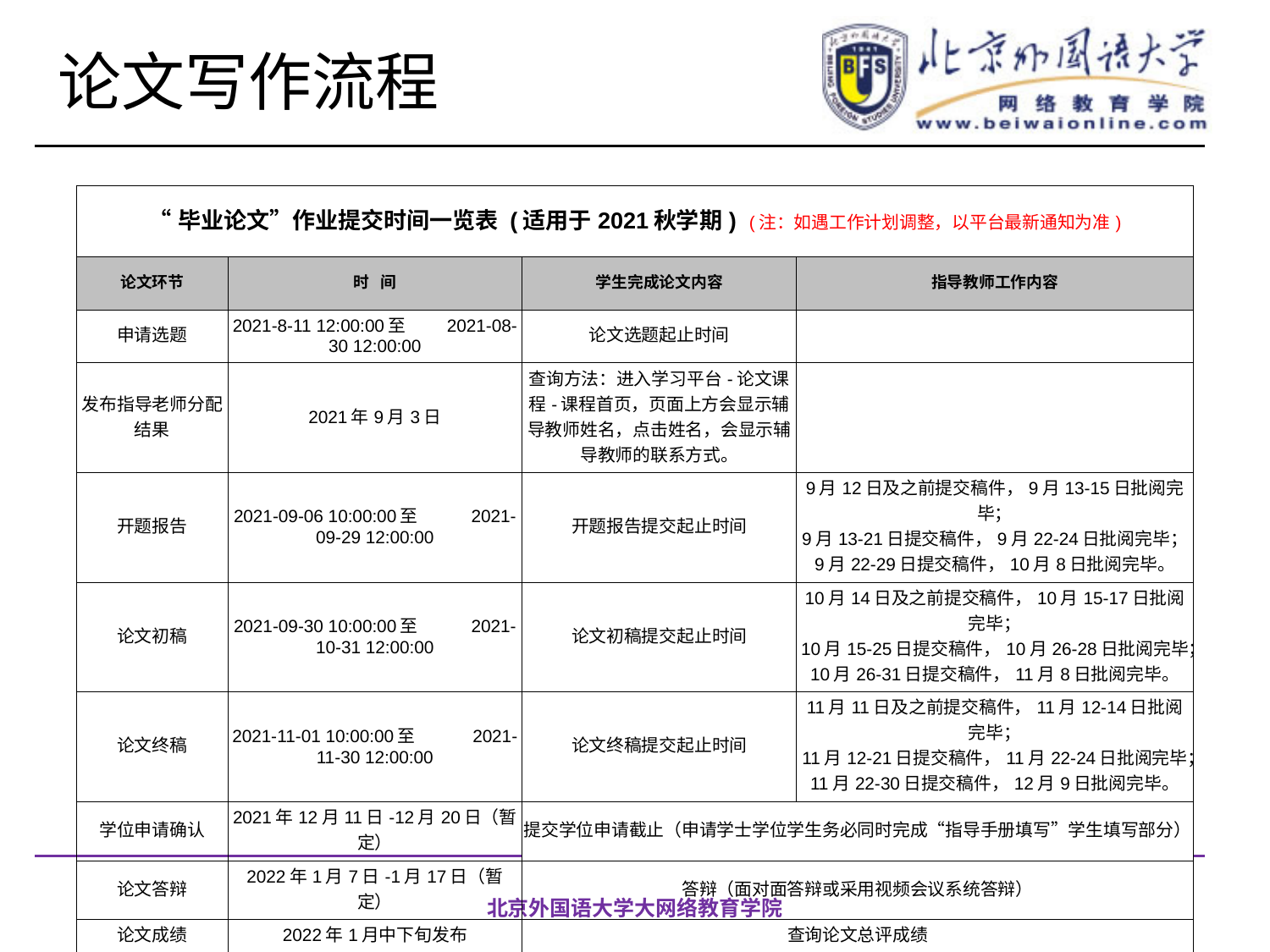

# 论文写作流程
| “毕业论文”作业提交时间一览表 (适用于2021秋学期) (注：如遇工作计划调整，以平台最新通知为准) |  |  |  |
| --- | --- | --- | --- |
| 论文环节 | 时 间 | 学生完成论文内容 | 指导教师工作内容 |
| 申请选题 | 2021-8-11 12:00:00至 2021-08-30 12:00:00 | 论文选题起止时间 |  |
| 发布指导老师分配结果 | 2021年9月3日 | 查询方法：进入学习平台-论文课程-课程首页，页面上方会显示辅导教师姓名，点击姓名，会显示辅导教师的联系方式。 |  |
| 开题报告 | 2021-09-06 10:00:00至 2021-09-29 12:00:00 | 开题报告提交起止时间 | 9月12日及之前提交稿件，9月13-15日批阅完毕； 9月13-21日提交稿件，9月22-24日批阅完毕； 9月22-29日提交稿件，10月8日批阅完毕。 |
| 论文初稿 | 2021-09-30 10:00:00至 2021-10-31 12:00:00 | 论文初稿提交起止时间 | 10月14日及之前提交稿件，10月15-17日批阅完毕； 10月15-25日提交稿件，10月26-28日批阅完毕； 10月26-31日提交稿件，11月8日批阅完毕。 |
| 论文终稿 | 2021-11-01 10:00:00至 2021-11-30 12:00:00 | 论文终稿提交起止时间 | 11月11日及之前提交稿件，11月12-14日批阅完毕； 11月12-21日提交稿件，11月22-24日批阅完毕； 11月22-30日提交稿件，12月9日批阅完毕。 |
| 学位申请确认 | 2021年12月11日-12月20日（暂定） | 提交学位申请截止（申请学士学位学生务必同时完成“指导手册填写”学生填写部分） |  |
| 论文答辩 | 2022年1月7日-1月17日（暂定） | 答辩（面对面答辩或采用视频会议系统答辩） |  |
| 论文成绩 | 2022年1月中下旬发布 | 查询论文总评成绩 |  |

北京外国语大学大网络教育学院
31